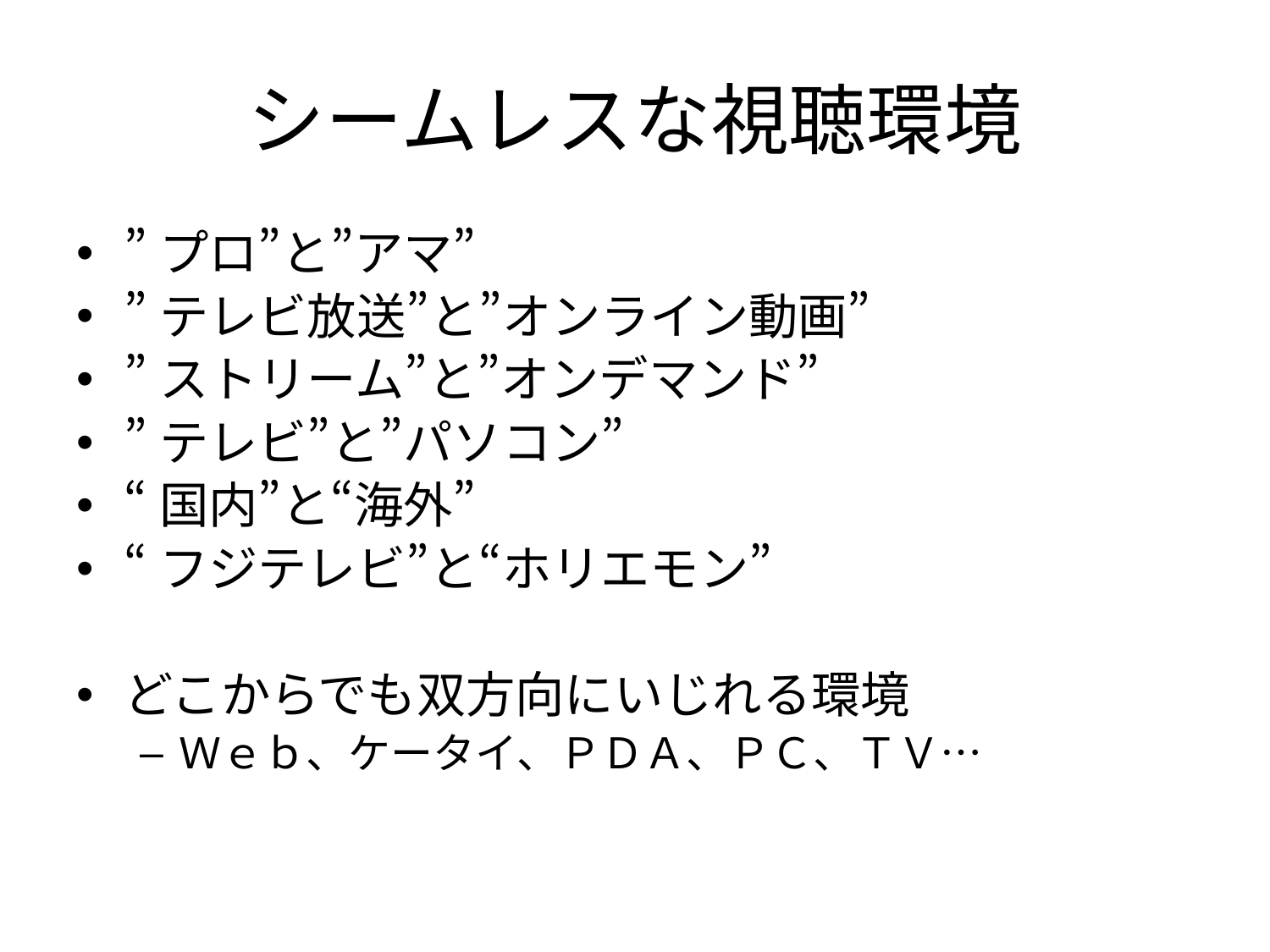

# シームレスな視聴環境
”プロ”と”アマ”
”テレビ放送”と”オンライン動画”
”ストリーム”と”オンデマンド”
”テレビ”と”パソコン”
“国内”と“海外”
“フジテレビ”と“ホリエモン”

どこからでも双方向にいじれる環境
Ｗｅｂ、ケータイ、ＰＤＡ、ＰＣ、ＴＶ…